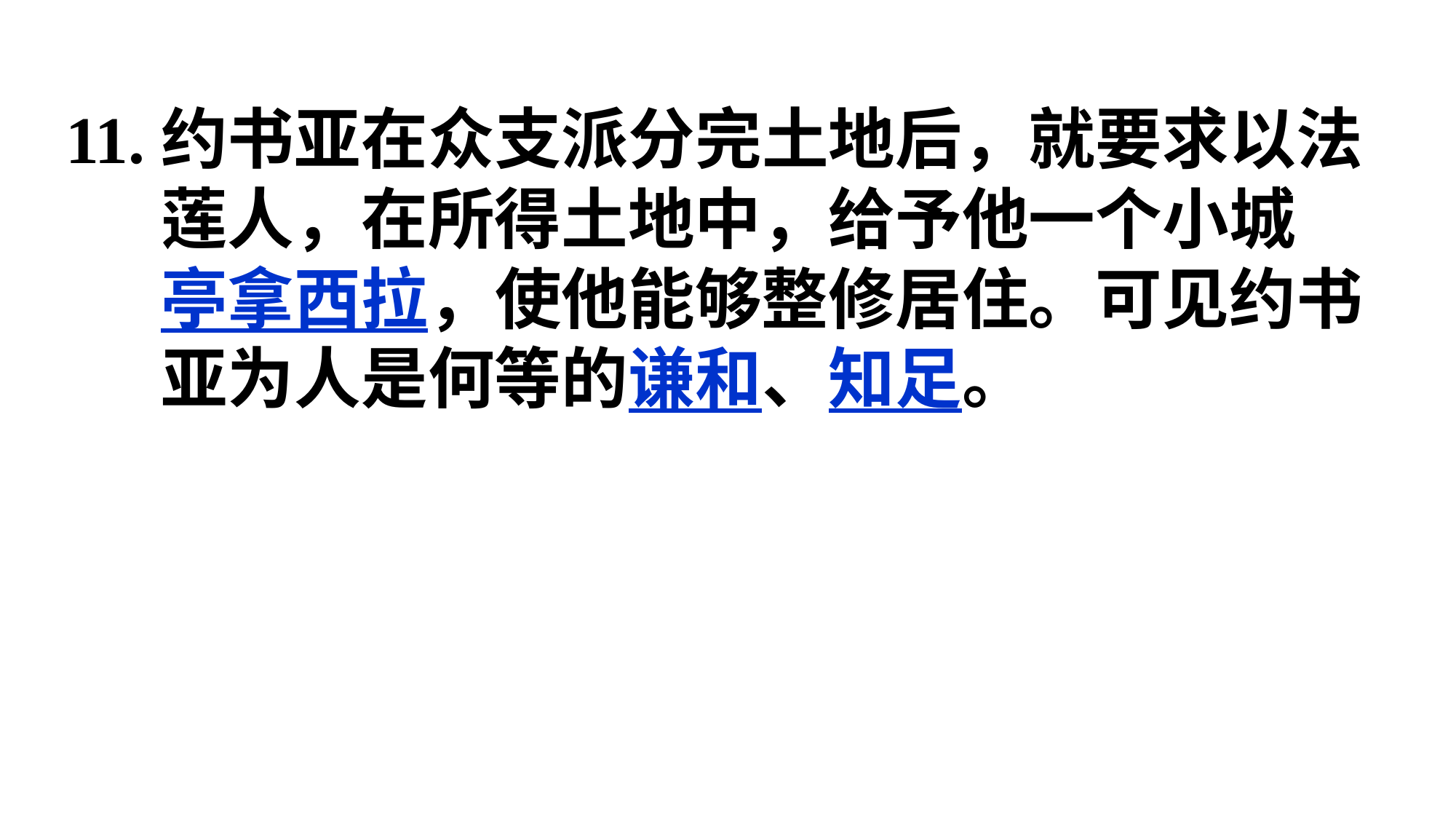

11.	约书亚在众支派分完土地后，就要求以法莲人，在所得土地中，给予他一个小城  亭拿西拉，使他能够整修居住。可见约书亚为人是何等的谦和、知足。